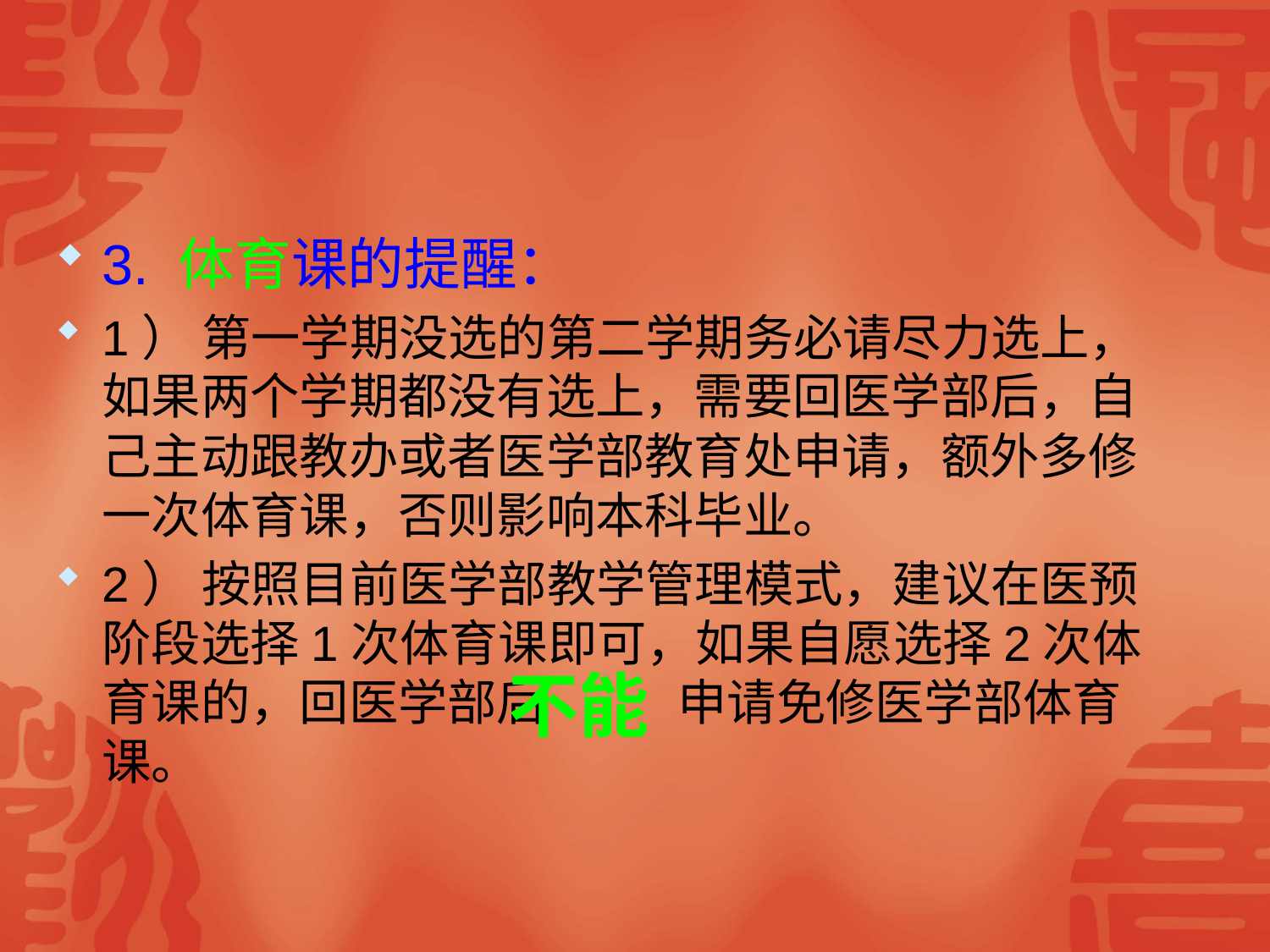

#
3. 体育课的提醒：
1） 第一学期没选的第二学期务必请尽力选上，如果两个学期都没有选上，需要回医学部后，自己主动跟教办或者医学部教育处申请，额外多修一次体育课，否则影响本科毕业。
2） 按照目前医学部教学管理模式，建议在医预阶段选择1次体育课即可，如果自愿选择2次体育课的，回医学部后            申请免修医学部体育课。
不能